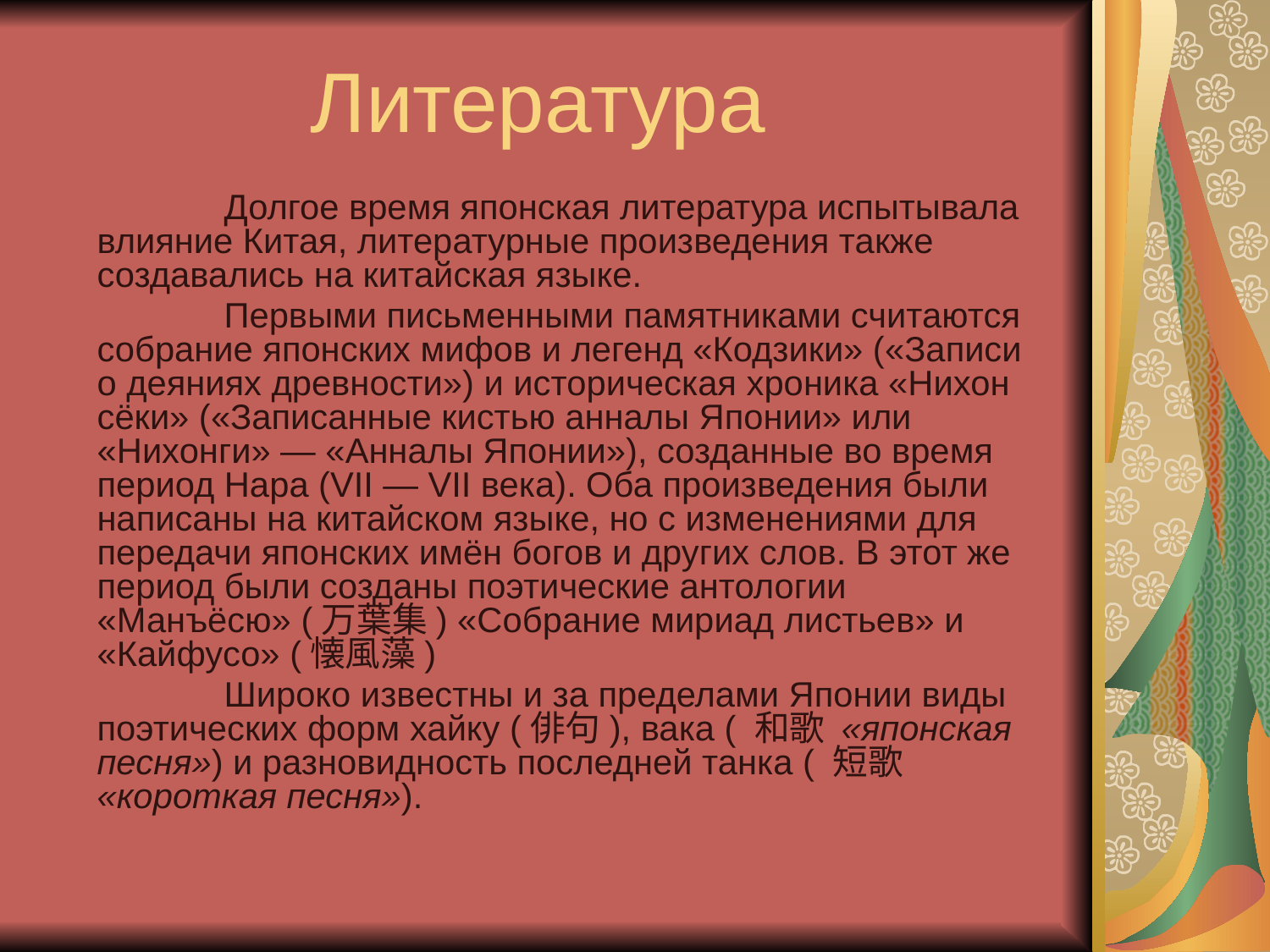

# Литература
		Долгое время японская литература испытывала влияние Китая, литературные произведения также создавались на китайская языке.
		Первыми письменными памятниками считаются собрание японских мифов и легенд «Кодзики» («Записи о деяниях древности») и историческая хроника «Нихон сёки» («Записанные кистью анналы Японии» или «Нихонги» — «Анналы Японии»), созданные во время период Нара (VII — VII века). Оба произведения были написаны на китайском языке, но с изменениями для передачи японских имён богов и других слов. В этот же период были созданы поэтические антологии «Манъёсю» (万葉集) «Собрание мириад листьев» и «Кайфусо» (懐風藻)
		Широко известны и за пределами Японии виды поэтических форм хайку (俳句), вака ( 和歌 «японская песня») и разновидность последней танка ( 短歌 «короткая песня»).